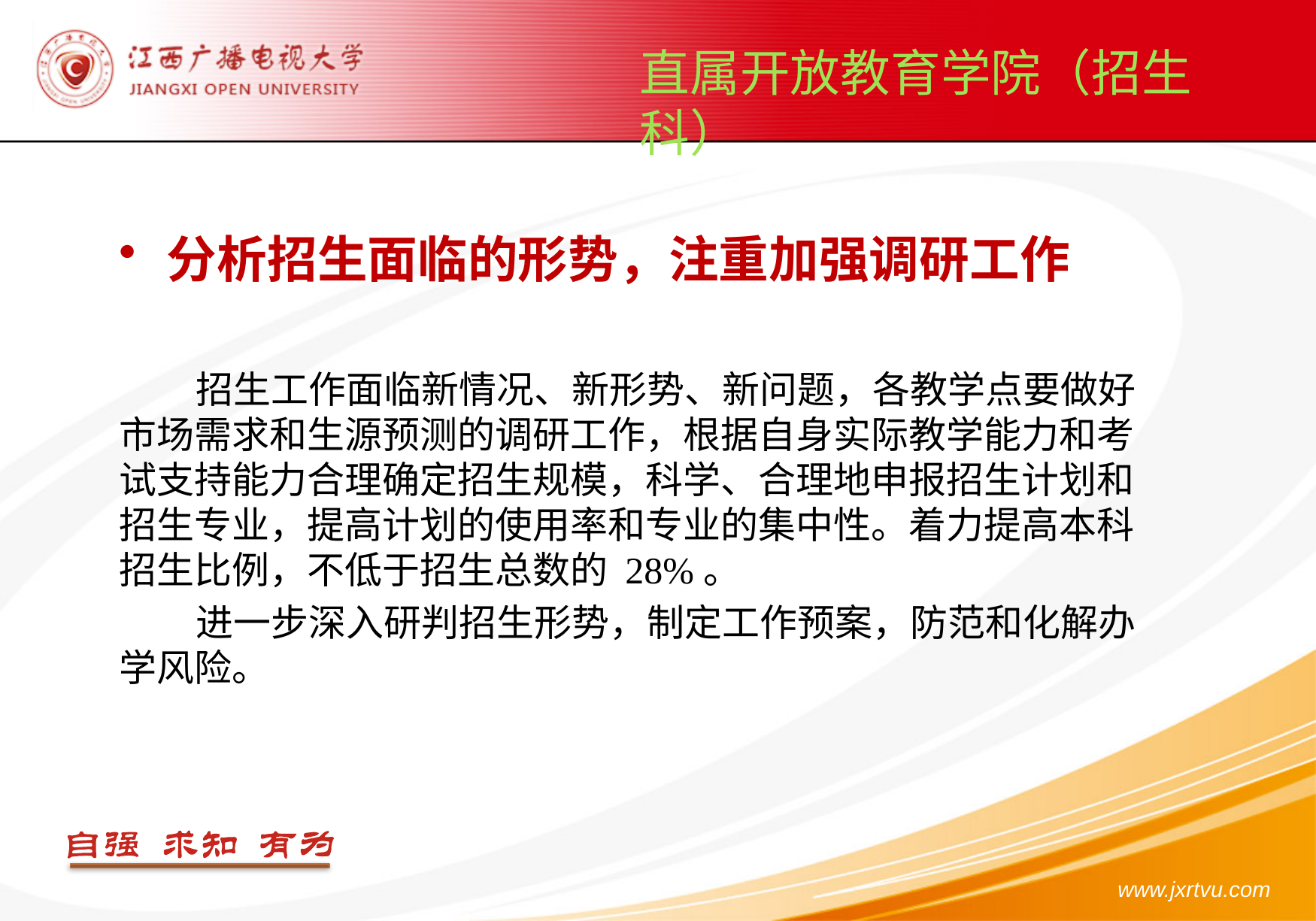

直属开放教育学院（招生科）
分析招生面临的形势，注重加强调研工作

        招生工作面临新情况、新形势、新问题，各教学点要做好市场需求和生源预测的调研工作，根据自身实际教学能力和考试支持能力合理确定招生规模，科学、合理地申报招生计划和招生专业，提高计划的使用率和专业的集中性。着力提高本科招生比例，不低于招生总数的 28%。
        进一步深入研判招生形势，制定工作预案，防范和化解办学风险。